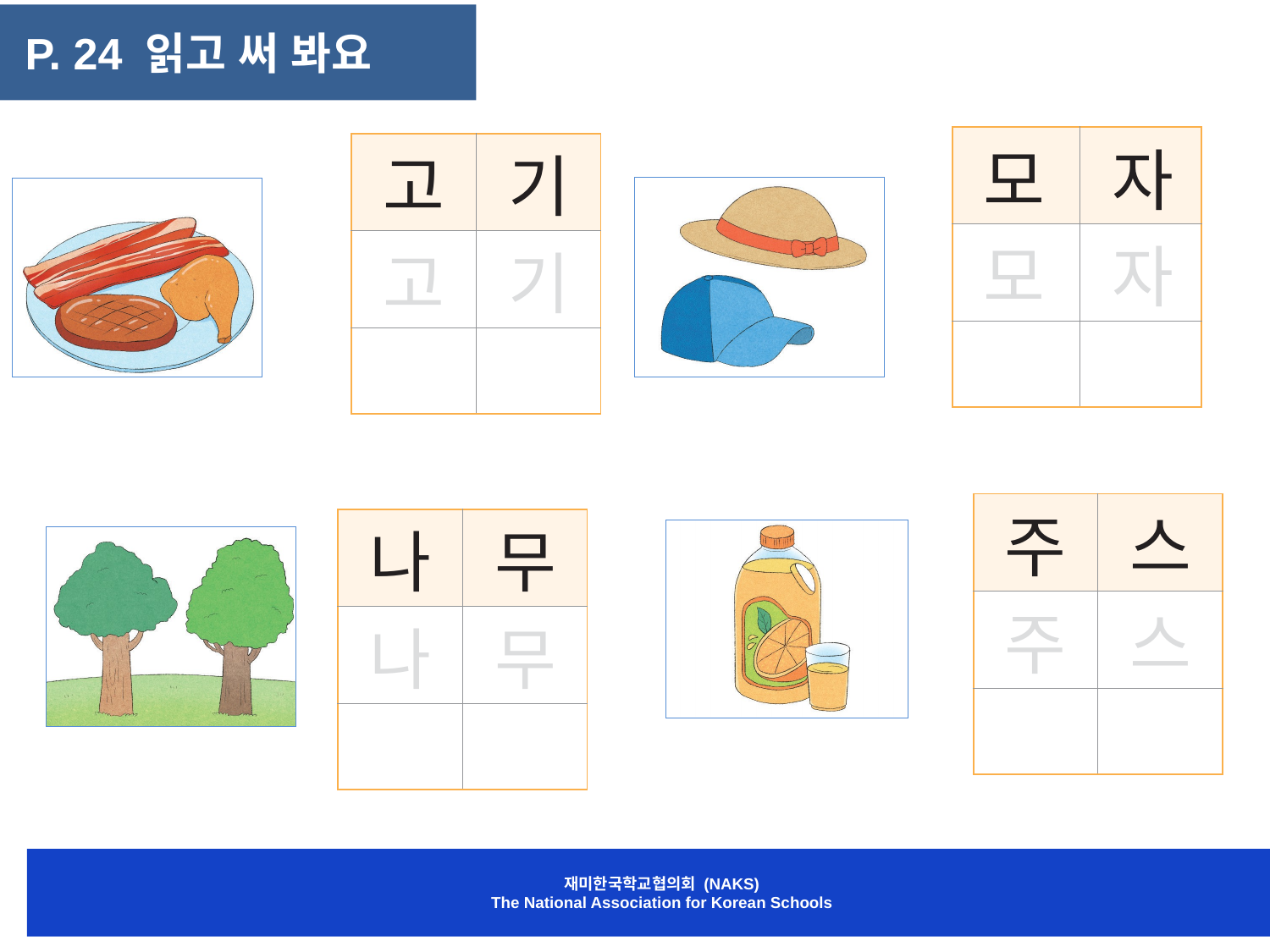

P. 24 읽고 써 봐요
| 모 | 자 |
| --- | --- |
| 모 | 자 |
|  |  |
| 고 | 기 |
| --- | --- |
| 고 | 기 |
|  |  |

| 주 | 스 |
| --- | --- |
| 주 | 스 |
|  |  |
| 나 | 무 |
| --- | --- |
| 나 | 무 |
|  |  |

재미한국학교협의회 (NAKS)
The National Association for Korean Schools